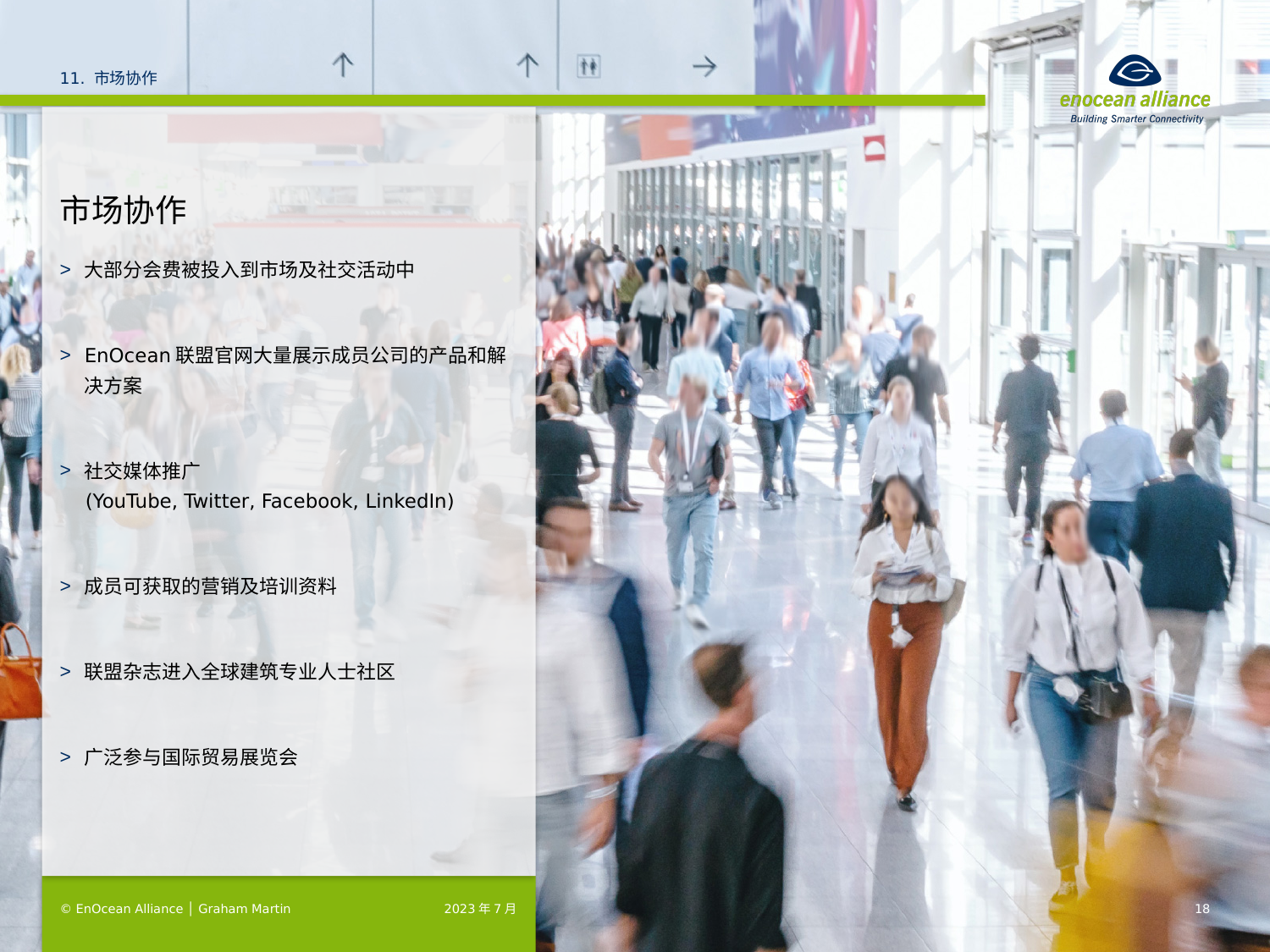

11. 市场协作

# 市场协作
大部分会费被投入到市场及社交活动中

EnOcean联盟官网大量展示成员公司的产品和解决方案

社交媒体推广
(YouTube, Twitter, Facebook, LinkedIn)

成员可获取的营销及培训资料

联盟杂志进入全球建筑专业人士社区

广泛参与国际贸易展览会
© EnOcean Alliance │ Graham Martin
2023年7月
18